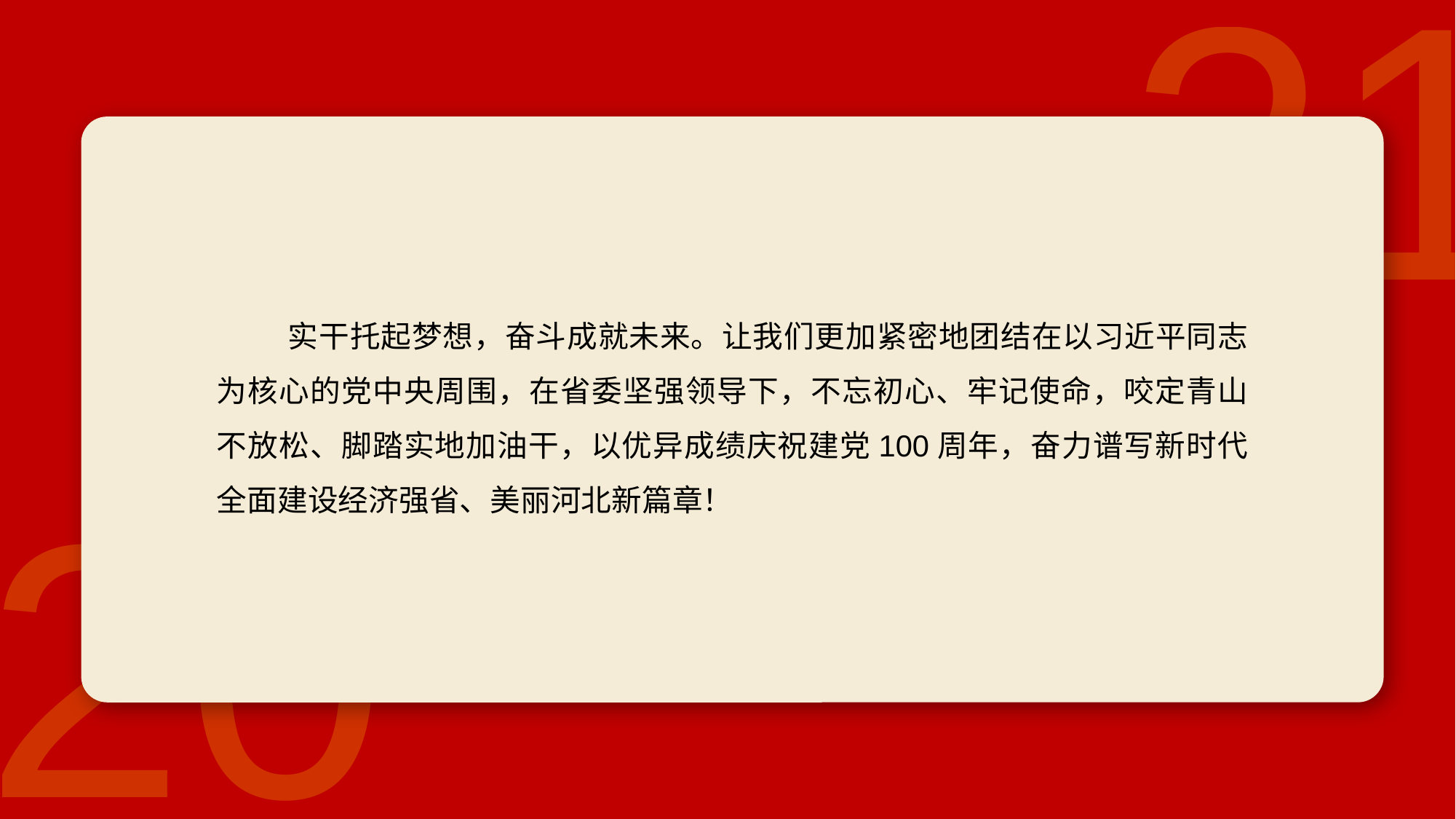

21

  实干托起梦想，奋斗成就未来。让我们更加紧密地团结在以习近平同志为核心的党中央周围，在省委坚强领导下，不忘初心、牢记使命，咬定青山不放松、脚踏实地加油干，以优异成绩庆祝建党100周年，奋力谱写新时代全面建设经济强省、美丽河北新篇章！
20